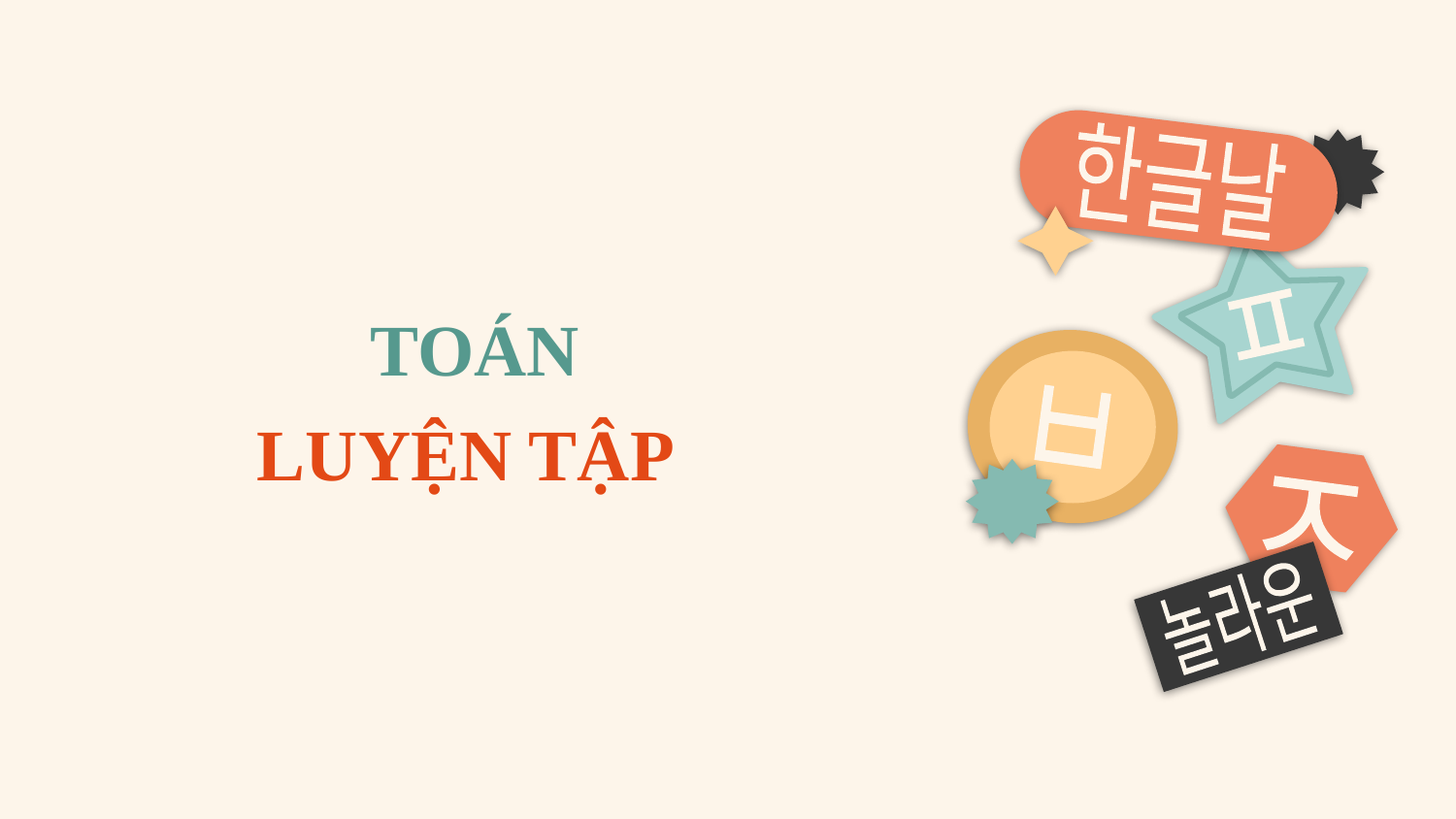

한글날

ㅍ

ㅂ

ㅈ

놀라운
# TOÁN
LUYỆN TẬP